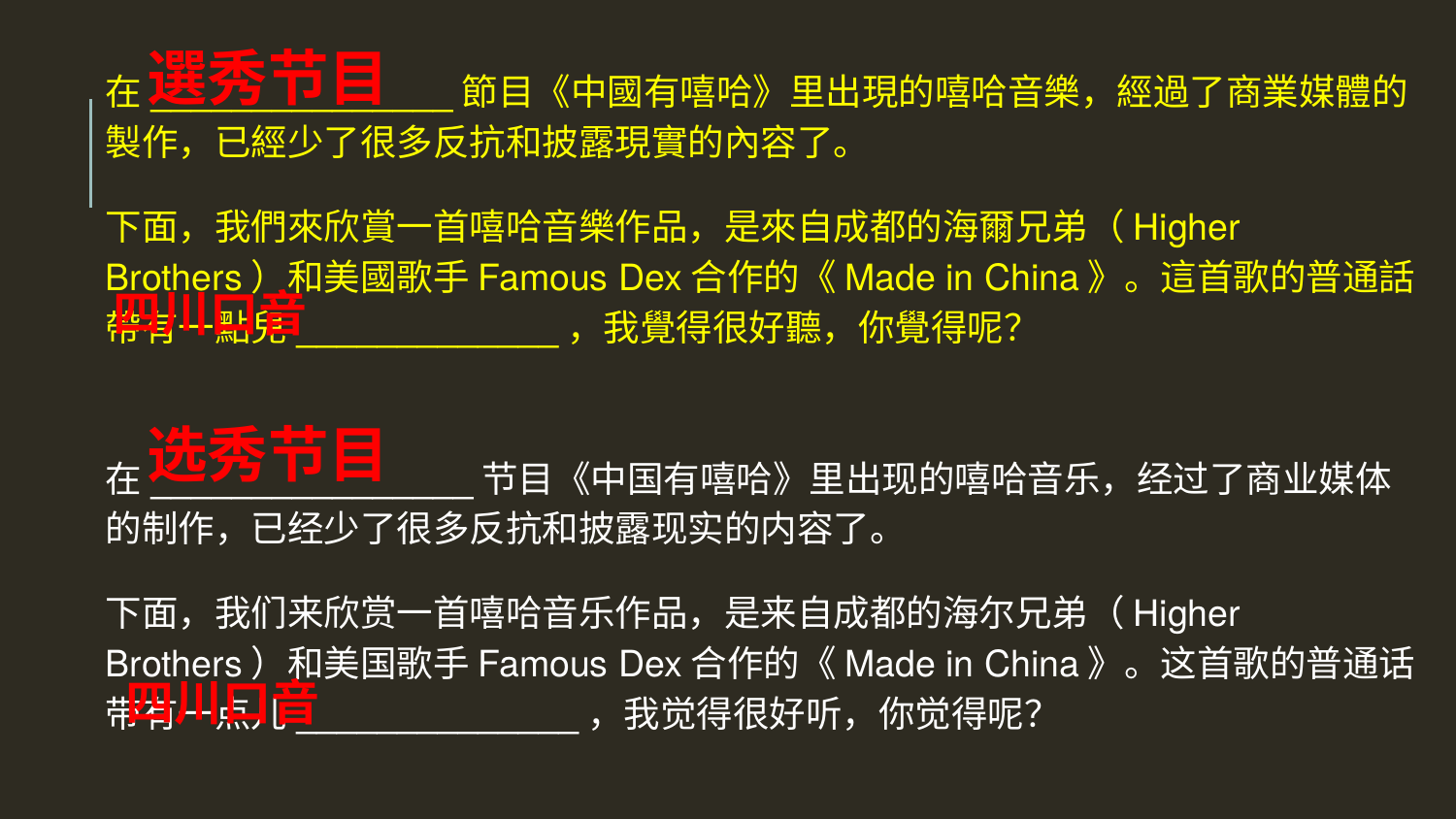

選秀节目
在_______________節目《中國有嘻哈》里出現的嘻哈音樂，經過了商業媒體的製作，已經少了很多反抗和披露現實的內容了。
下面，我們來欣賞一首嘻哈音樂作品，是來自成都的海爾兄弟（Higher Brothers）和美國歌手Famous Dex合作的《Made in China》。這首歌的普通話帶有一點兒_____________，我覺得很好聽，你覺得呢？

四川口音
选秀节目
在________________节目《中国有嘻哈》里出现的嘻哈音乐，经过了商业媒体的制作，已经少了很多反抗和披露现实的内容了。
下面，我们来欣赏一首嘻哈音乐作品，是来自成都的海尔兄弟（Higher Brothers）和美国歌手Famous Dex合作的《Made in China》。这首歌的普通话带有一点儿______________，我觉得很好听，你觉得呢？

四川口音